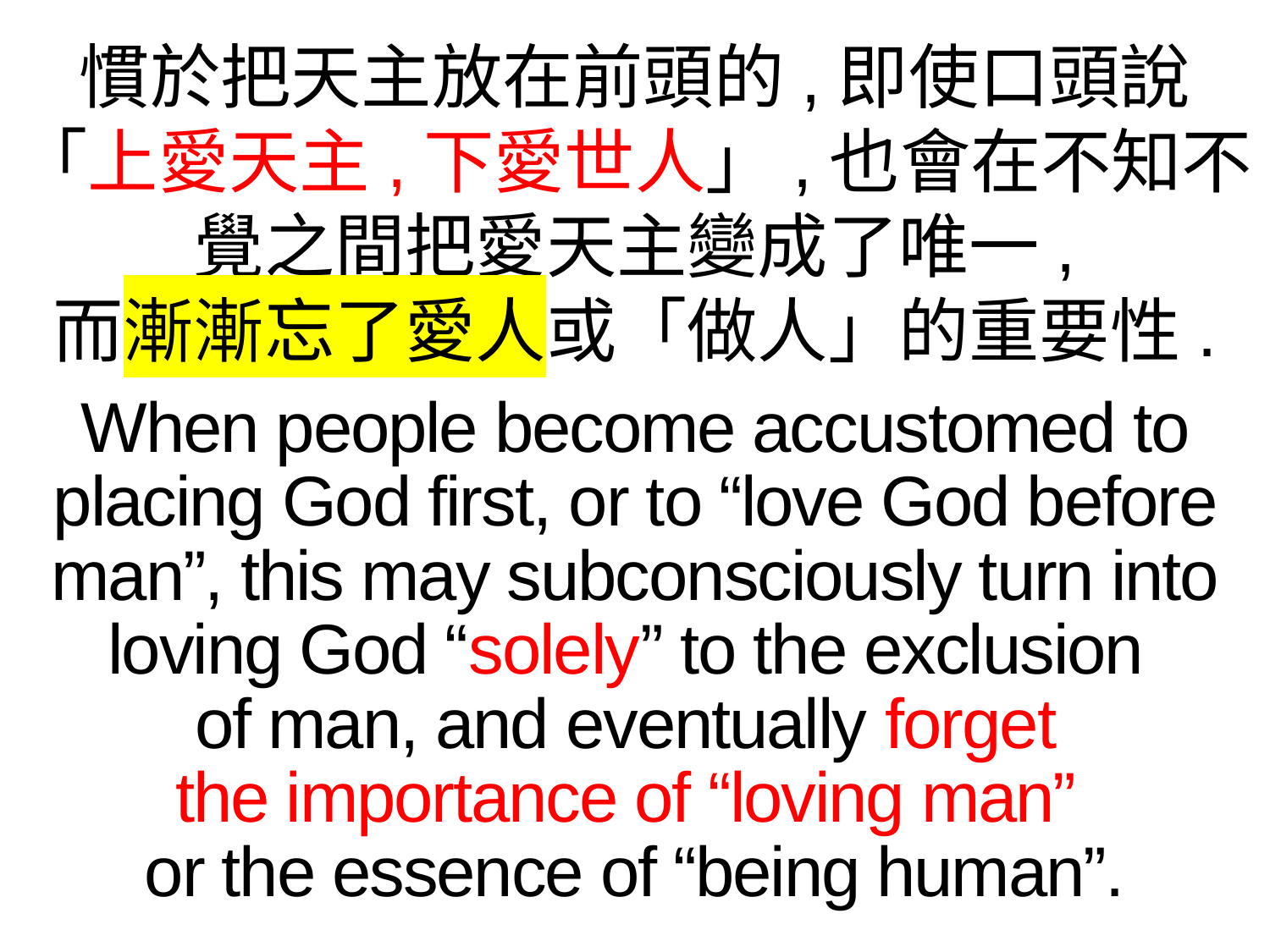

慣於把天主放在前頭的,即使口頭說
「上愛天主,下愛世人」,也會在不知不覺之間把愛天主變成了唯一,
而漸漸忘了愛人或「做人」的重要性.
When people become accustomed to placing God first, or to “love God before man”, this may subconsciously turn into loving God “solely” to the exclusion
of man, and eventually forget
the importance of “loving man”
or the essence of “being human”.